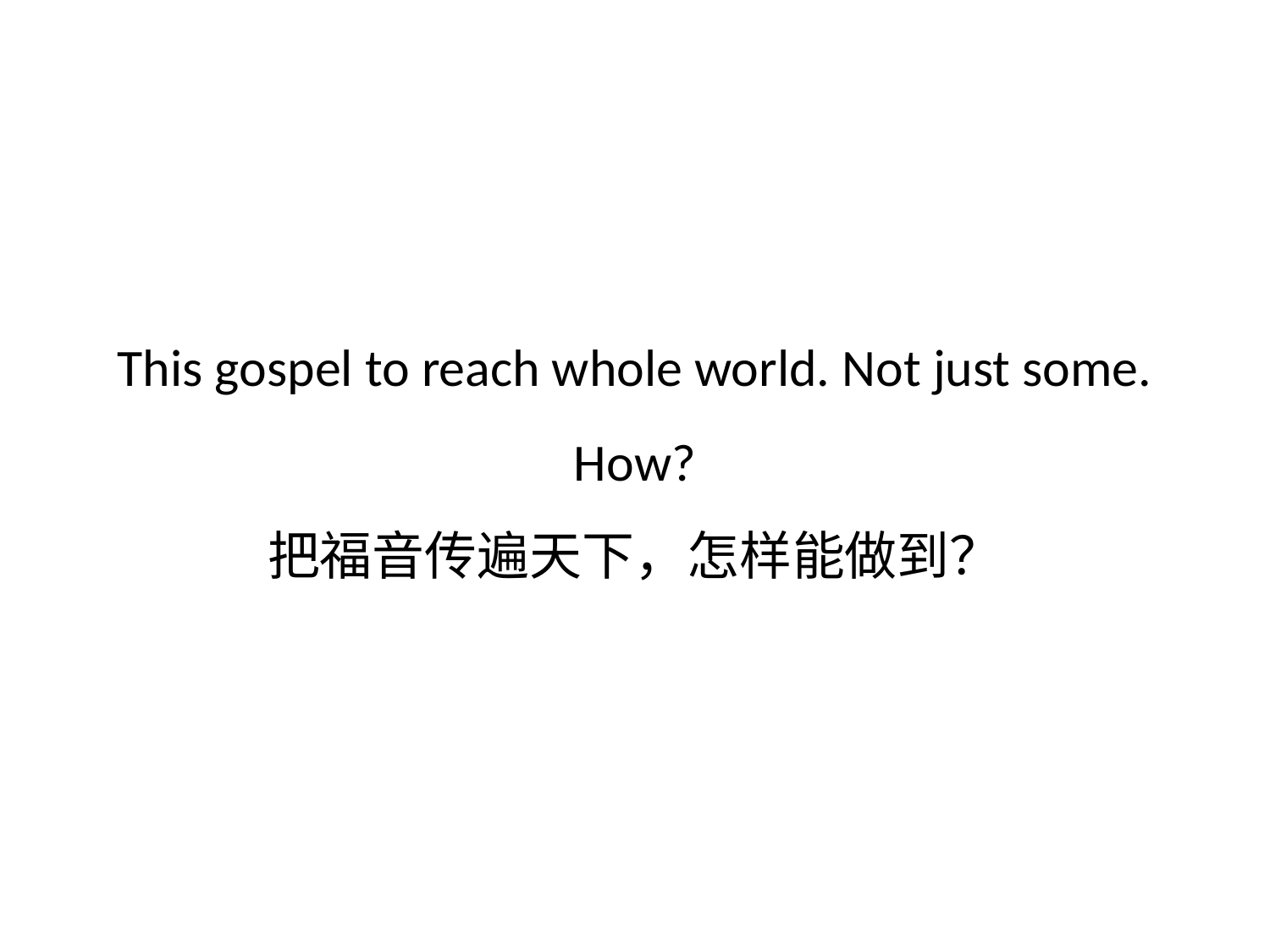

# This gospel to reach whole world. Not just some. How? 把福音传遍天下，怎样能做到？